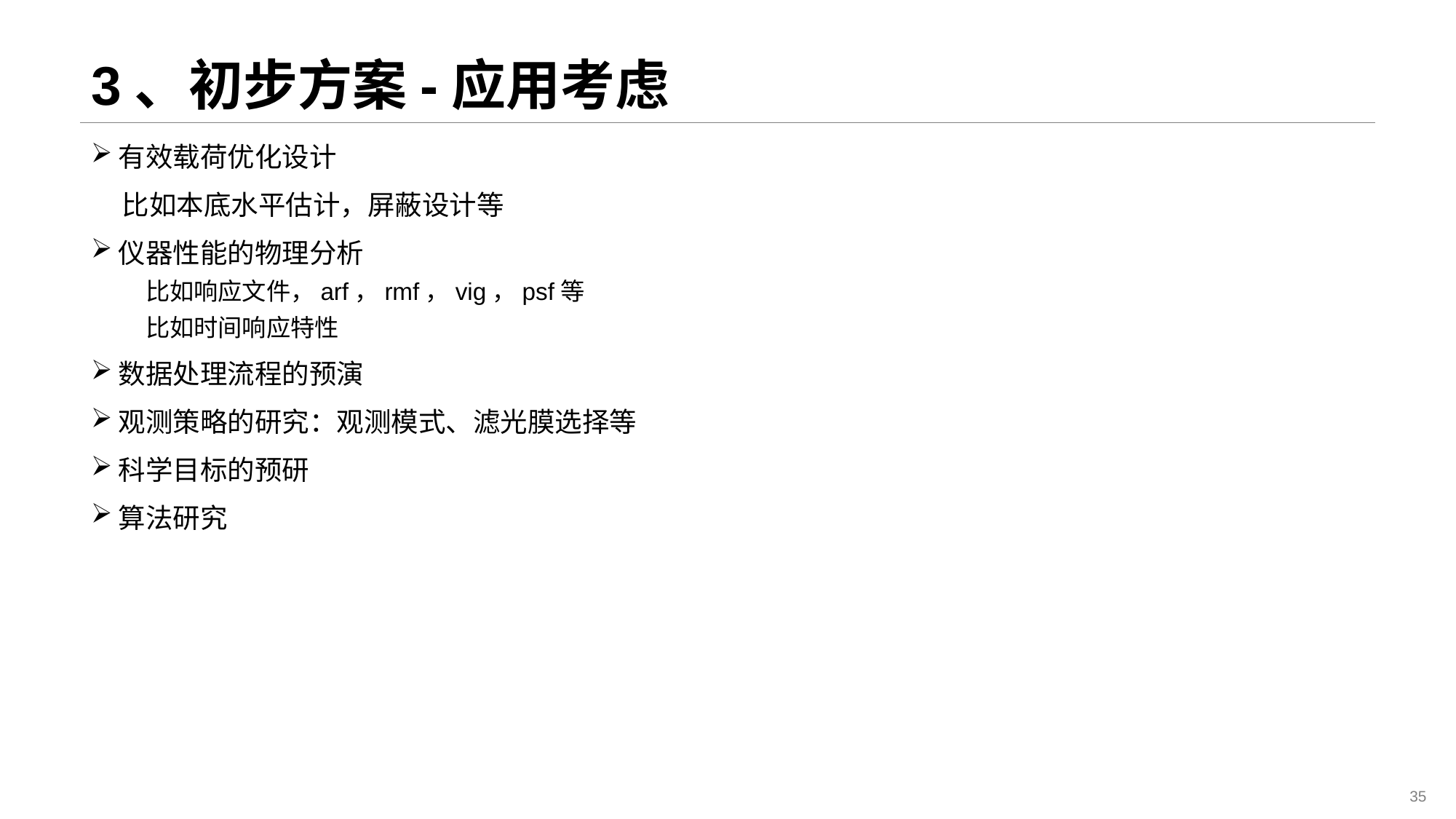

# 3、初步方案-应用考虑
有效载荷优化设计
    比如本底水平估计，屏蔽设计等
仪器性能的物理分析
比如响应文件，arf，rmf，vig，psf等
比如时间响应特性
数据处理流程的预演
观测策略的研究：观测模式、滤光膜选择等
科学目标的预研
算法研究

35